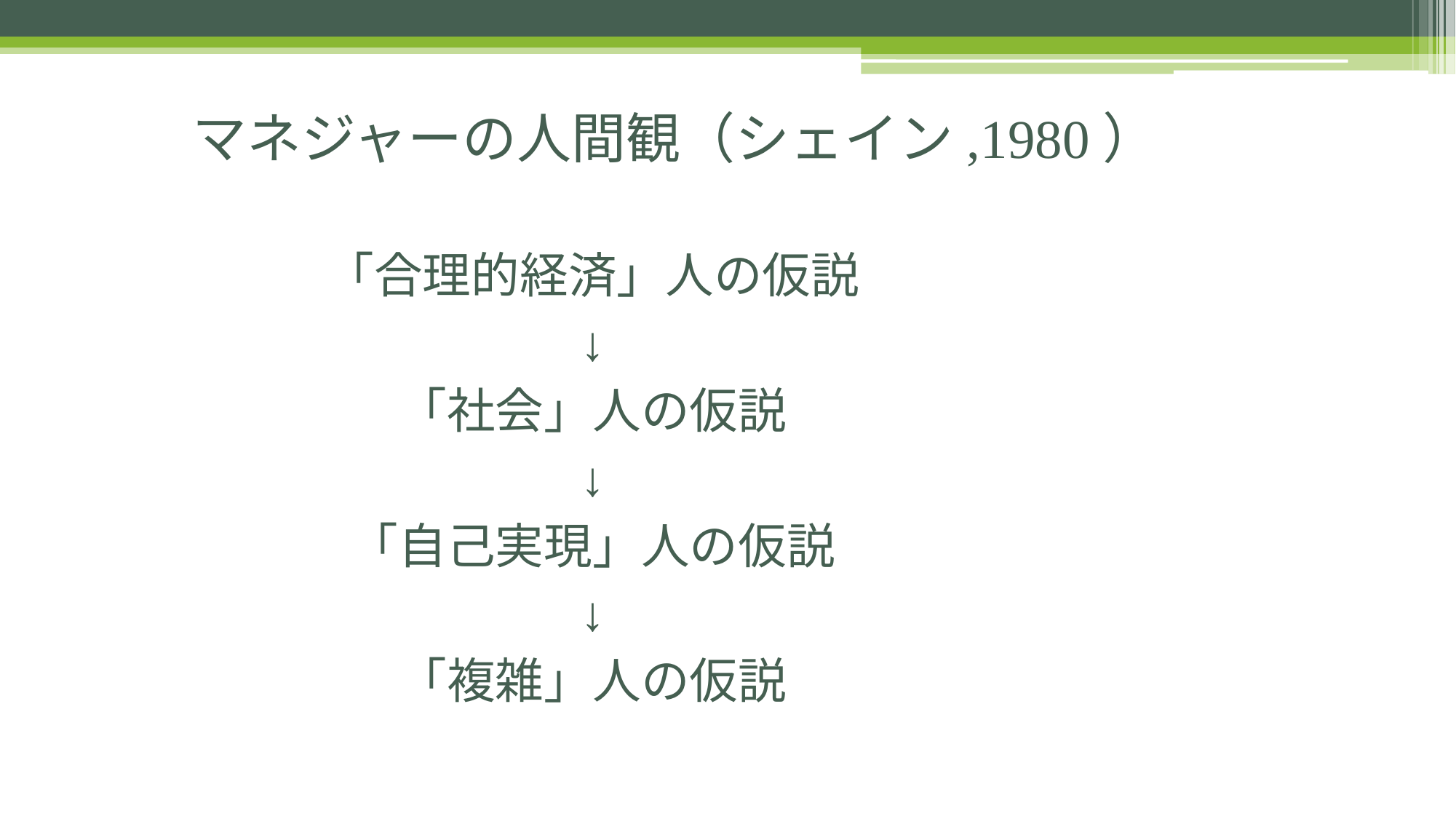

# マネジャーの人間観（シェイン,1980）
「合理的経済」人の仮説
↓
「社会」人の仮説
↓
「自己実現」人の仮説
↓
「複雑」人の仮説